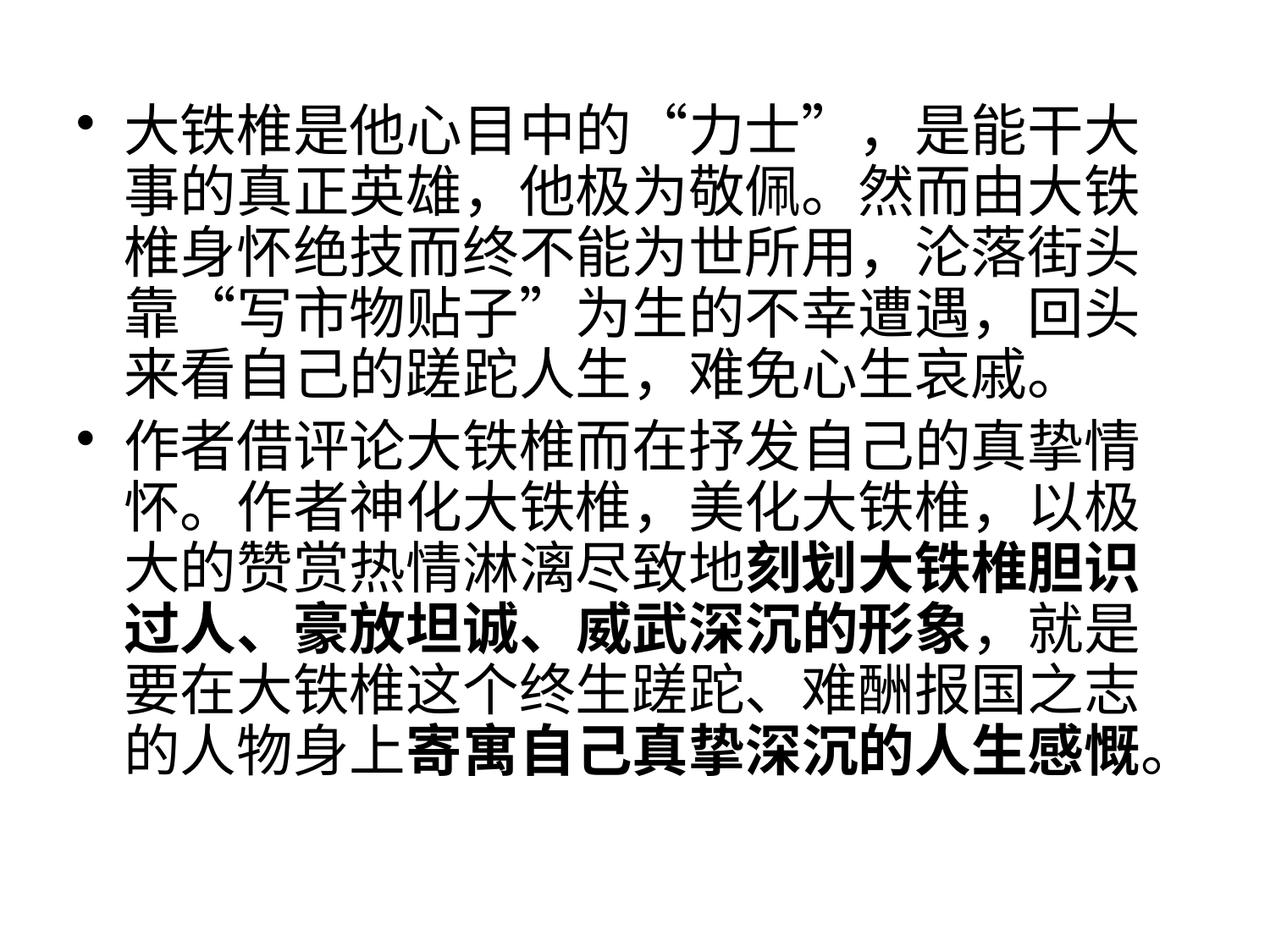

大铁椎是他心目中的“力士”，是能干大事的真正英雄，他极为敬佩。然而由大铁椎身怀绝技而终不能为世所用，沦落街头靠“写市物贴子”为生的不幸遭遇，回头来看自己的蹉跎人生，难免心生哀戚。
作者借评论大铁椎而在抒发自己的真挚情怀。作者神化大铁椎，美化大铁椎，以极大的赞赏热情淋漓尽致地刻划大铁椎胆识过人、豪放坦诚、威武深沉的形象，就是要在大铁椎这个终生蹉跎、难酬报国之志的人物身上寄寓自己真挚深沉的人生感慨。